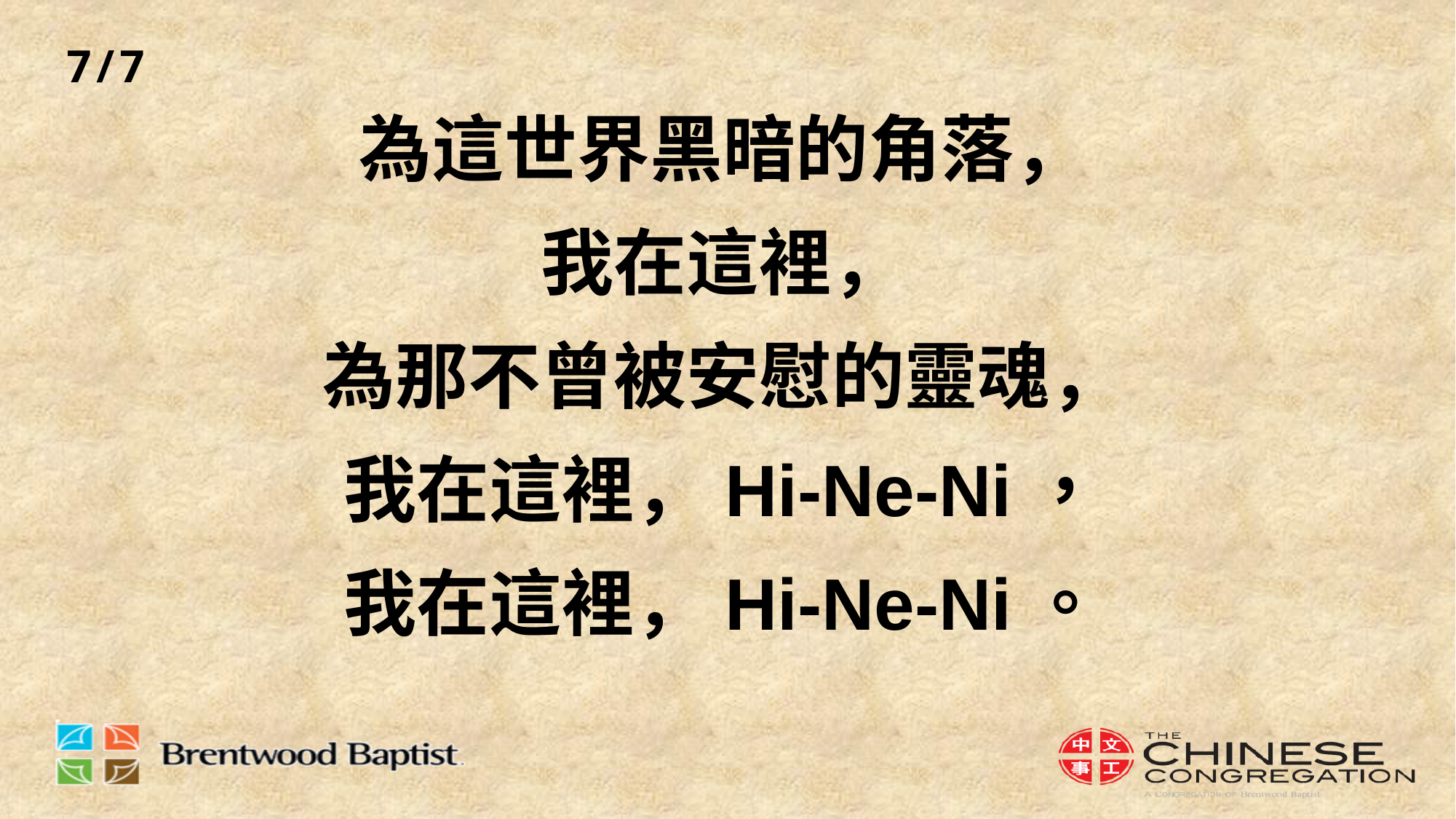

7/7
# 為這世界黑暗的角落， 我在這裡， 為那不曾被安慰的靈魂， 我在這裡，Hi-Ne-Ni， 我在這裡，Hi-Ne-Ni。